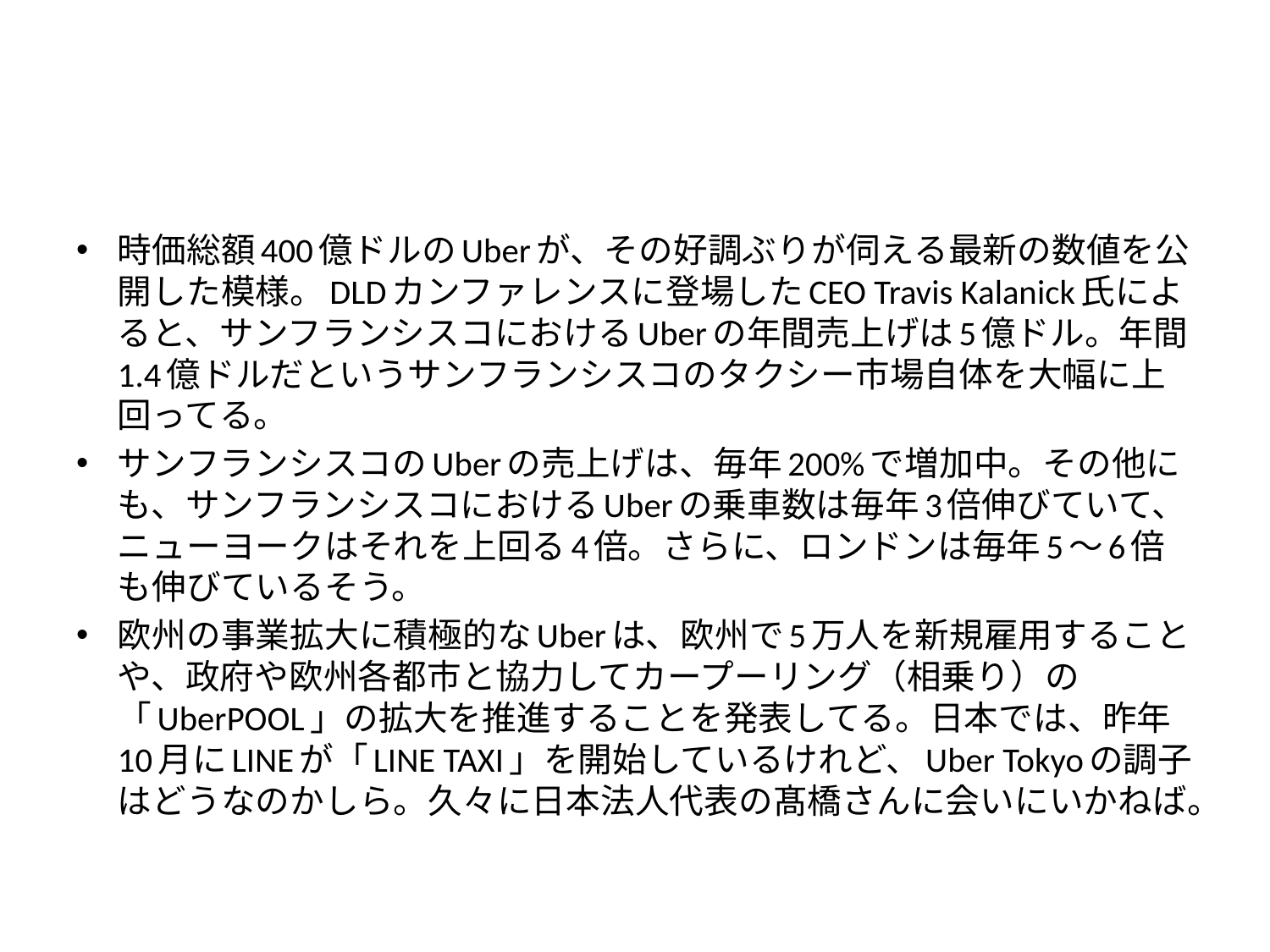

#
時価総額400億ドルのUberが、その好調ぶりが伺える最新の数値を公開した模様。DLDカンファレンスに登場したCEO Travis Kalanick氏によると、サンフランシスコにおけるUberの年間売上げは5億ドル。年間1.4億ドルだというサンフランシスコのタクシー市場自体を大幅に上回ってる。
サンフランシスコのUberの売上げは、毎年200%で増加中。その他にも、サンフランシスコにおけるUberの乗車数は毎年3倍伸びていて、ニューヨークはそれを上回る4倍。さらに、ロンドンは毎年5〜6倍も伸びているそう。
欧州の事業拡大に積極的なUberは、欧州で5万人を新規雇用することや、政府や欧州各都市と協力してカープーリング（相乗り）の「UberPOOL」の拡大を推進することを発表してる。日本では、昨年10月にLINEが「LINE TAXI」を開始しているけれど、Uber Tokyoの調子はどうなのかしら。久々に日本法人代表の髙橋さんに会いにいかねば。